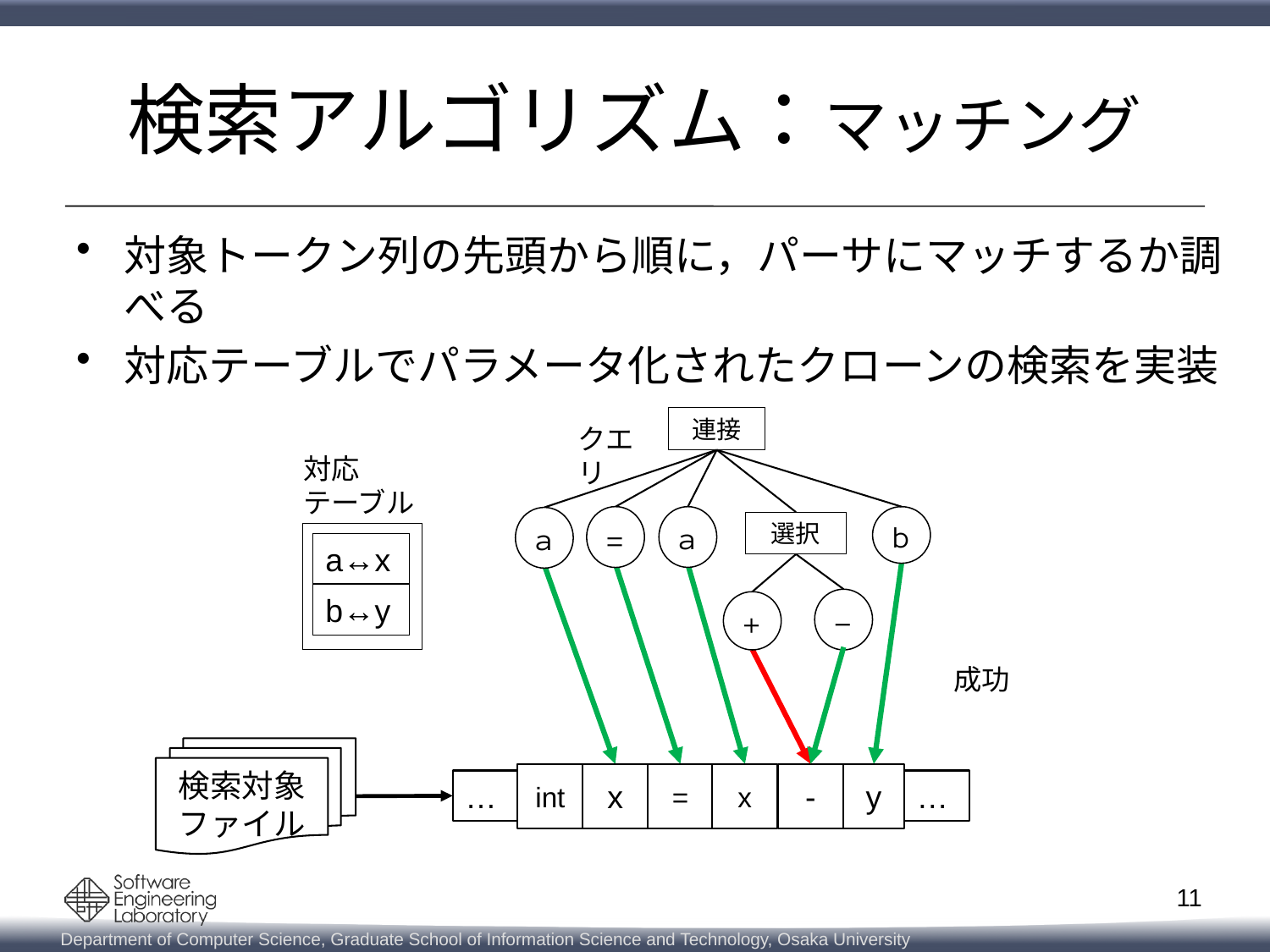

# 検索アルゴリズム：マッチング
対象トークン列の先頭から順に，パーサにマッチするか調べる
対応テーブルでパラメータ化されたクローンの検索を実装
連接
クエリ
対応
テーブル
=
a
b
a
選択

a↔x
b↔y
-
+
成功
検索対象ファイル
int
x
=
x
-
y
…
…
11